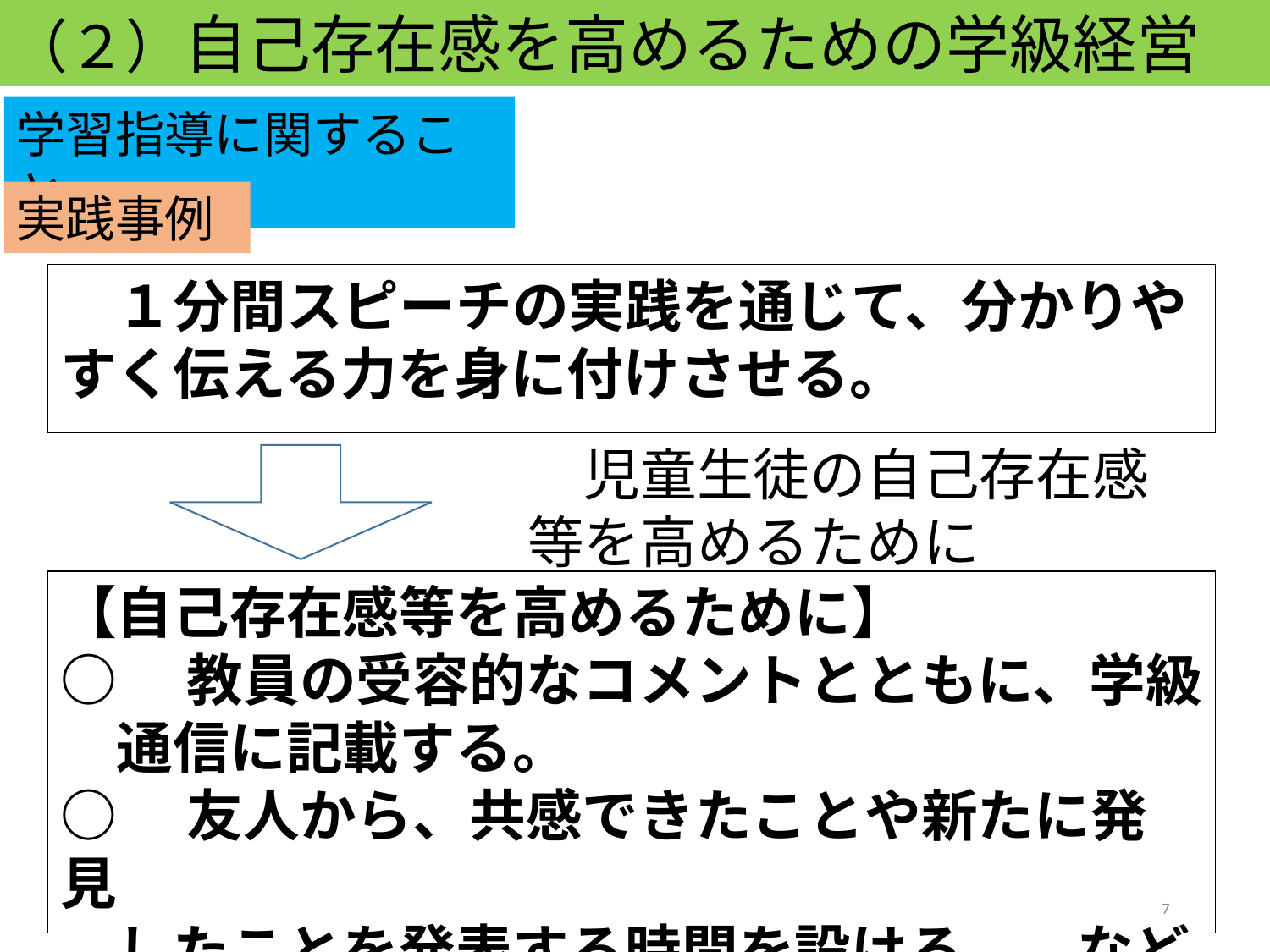

（２）自己存在感を高めるための学級経営
学習指導に関すること
実践事例
　１分間スピーチの実践を通じて、分かりやすく伝える力を身に付けさせる。
　児童生徒の自己存在感等を高めるために

【自己存在感等を高めるために】
○　教員の受容的なコメントとともに、学級
　通信に記載する。
○　友人から、共感できたことや新たに発見
　したことを発表する時間を設ける。　など
7